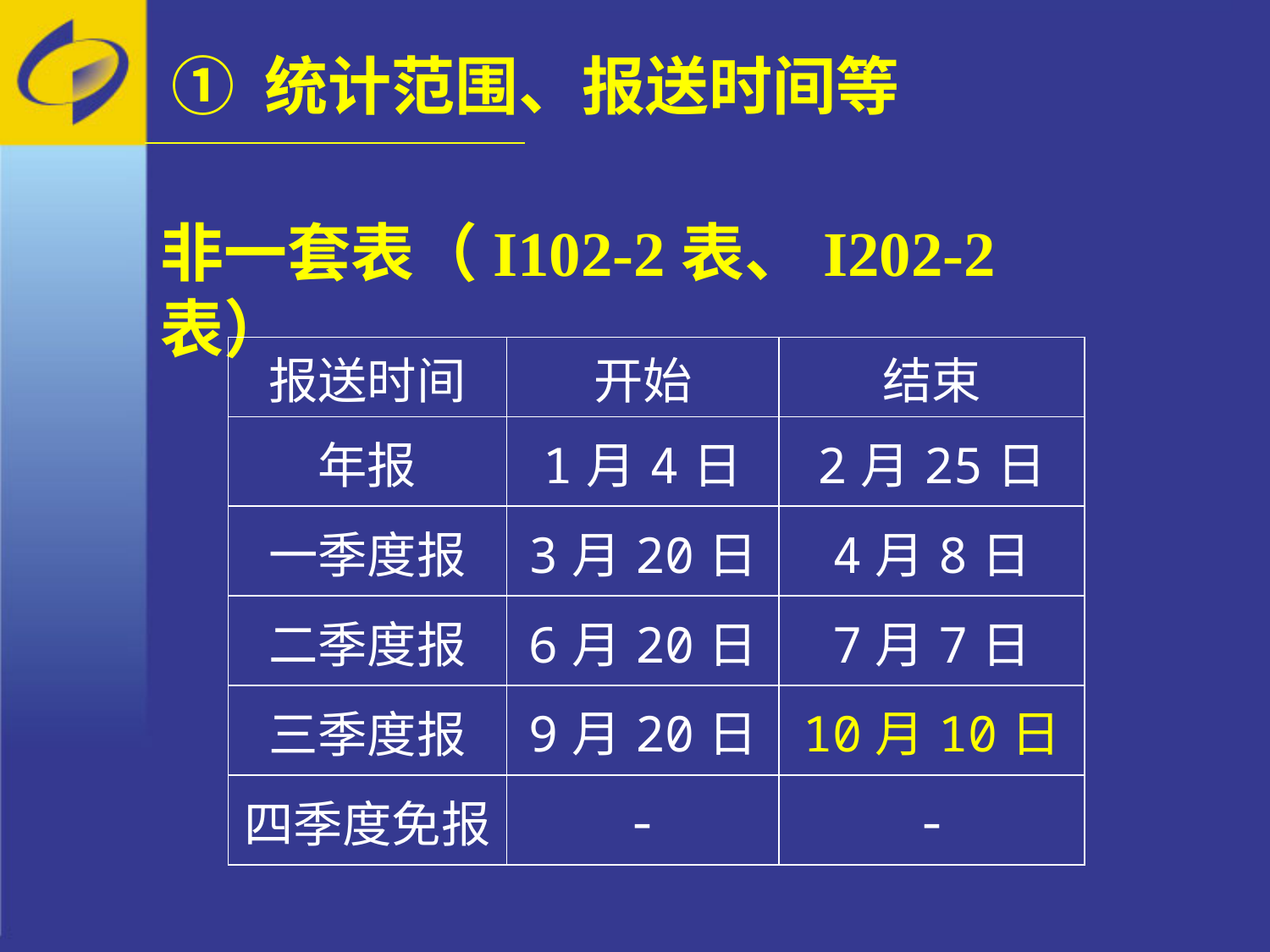

① 统计范围、报送时间等
非一套表（I102-2表、I202-2表）
| 报送时间 | 开始 | 结束 |
| --- | --- | --- |
| 年报 | 1月4日 | 2月25日 |
| 一季度报 | 3月20日 | 4月8日 |
| 二季度报 | 6月20日 | 7月7日 |
| 三季度报 | 9月20日 | 10月10日 |
| 四季度免报 | - | - |